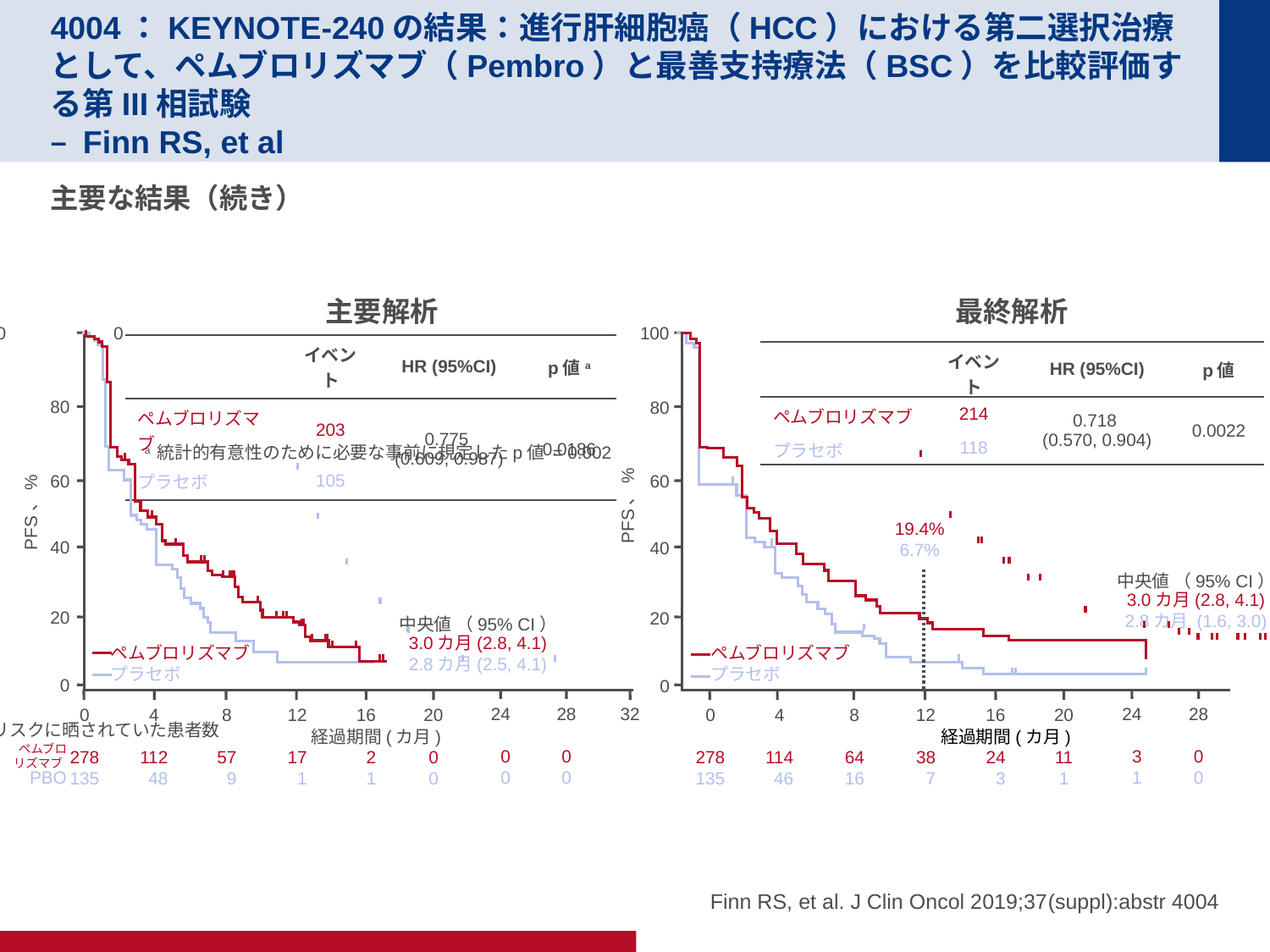

# 4004：KEYNOTE-240の結果：進行肝細胞癌（HCC）における第二選択治療として、ペムブロリズマブ（Pembro）と最善支持療法（BSC）を比較評価する第III相試験 – Finn RS, et al
主要な結果（続き）

主要解析
10	0

80

60

PFS、%
40

20

ペムブロリズマブ
プラセボ
0

24

0
0
16

2
1

28

0
0
32

20

0
0

0

278
135

4

112
48

8

57
9

12

17
1
経過期間(カ月)
ペムブロ
リズマブ
PBO

 a 統計的有意性のために必要な事前に規定したp値 = 0.002
中央値 （95% CI）
3.0カ月(2.8, 4.1)
2.8カ月(2.5, 4.1)
リスクに晒されていた患者数
最終解析
100

80

60

40

20

ペムブロリズマブ
プラセボ
0

24

3
1
16

24
3

28

0
0
20

11
1

0

278
135

4

114
46

8

64
16

12

38
7
経過期間(カ月)

|  | イベント | HR (95%CI) | p値a |
| --- | --- | --- | --- |
| ペムブロリズマブ | 203 | 0.775 (0.609, 0.987) | 0.0186 |
| プラセボ | 105 |  |  |
|  | イベント | HR (95%CI) | p値 |
| --- | --- | --- | --- |
| ペムブロリズマブ | 214 | 0.718 (0.570, 0.904) | 0.0022 |
| プラセボ | 118 |  |  |
PFS、%
19.4%
6.7%
中央値 （95% CI）
3.0カ月(2.8, 4.1)
2.8カ月 (1.6, 3.0)
Finn RS, et al. J Clin Oncol 2019;37(suppl):abstr 4004